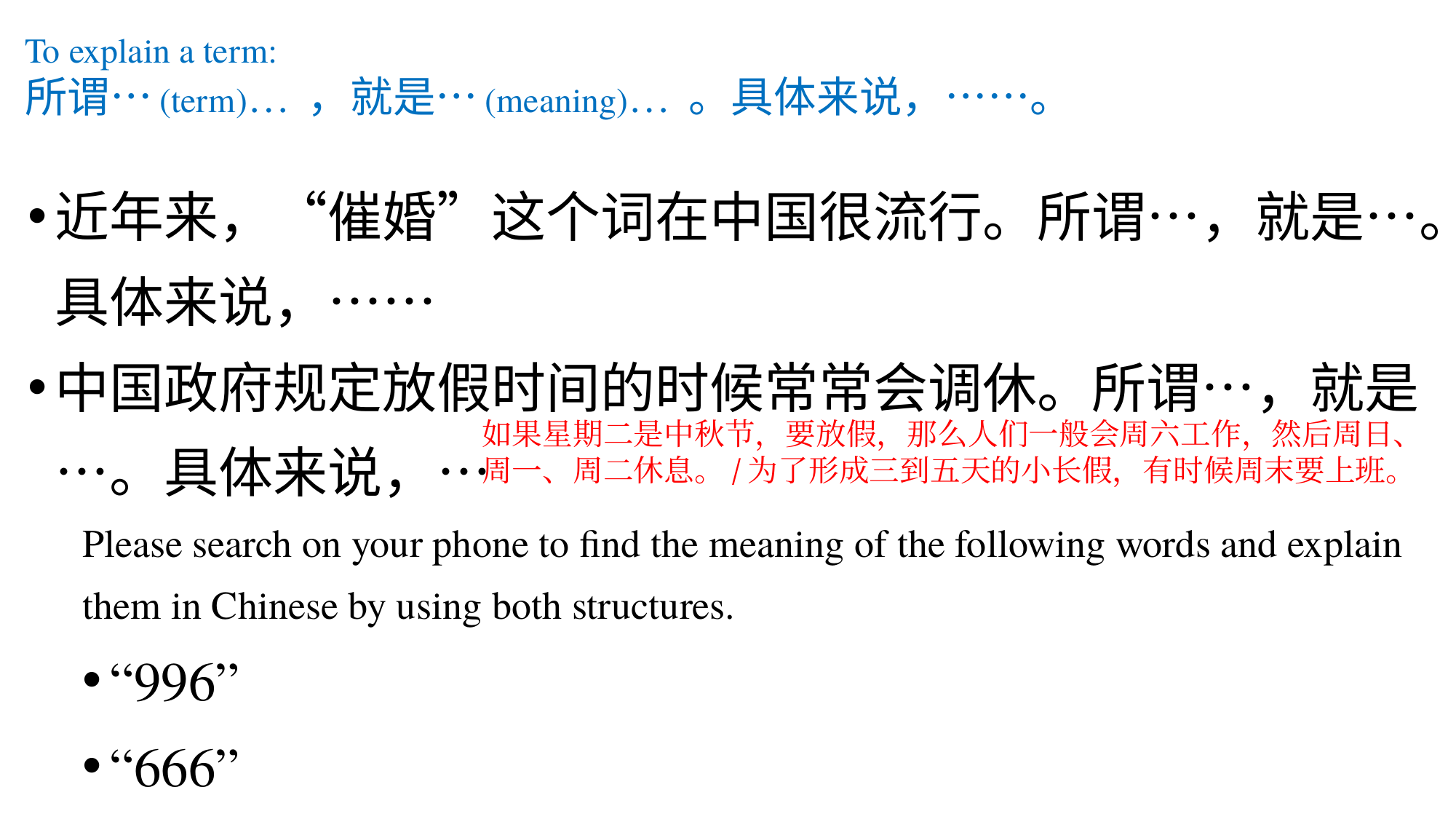

# To explain a term: 所谓…(term)… ，就是…(meaning)… 。具体来说，……。
近年来，“催婚”这个词在中国很流行。所谓…，就是…。具体来说，……
中国政府规定放假时间的时候常常会调休。所谓…，就是…。具体来说，…
Please search on your phone to find the meaning of the following words and explain them in Chinese by using both structures.
“996”
“666”

如果星期二是中秋节，要放假，那么人们一般会周六工作，然后周日、
周一、周二休息。/为了形成三到五天的小长假，有时候周末要上班。